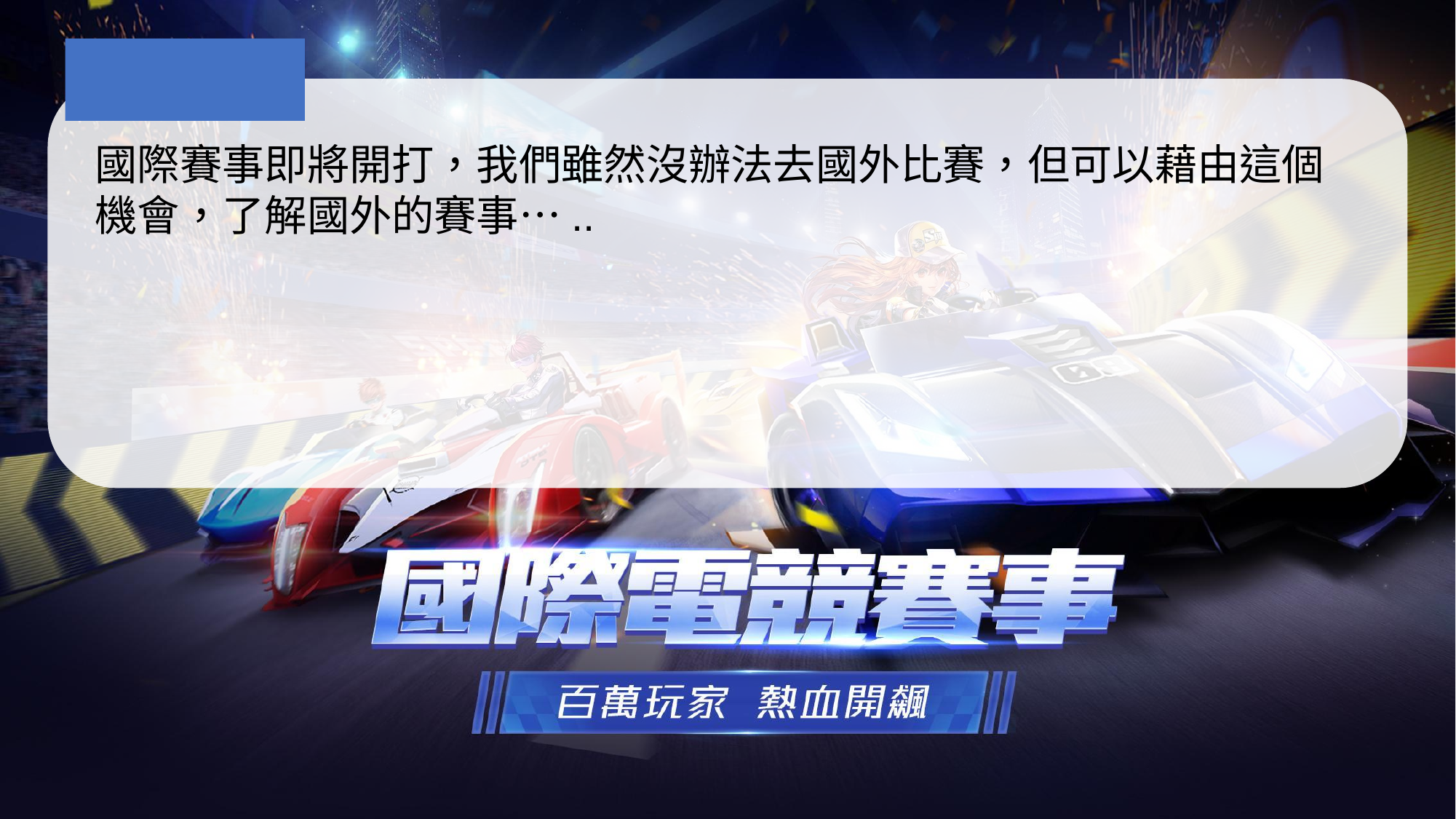

國際賽事即將開打，我們雖然沒辦法去國外比賽，但可以藉由這個機會，了解國外的賽事…..